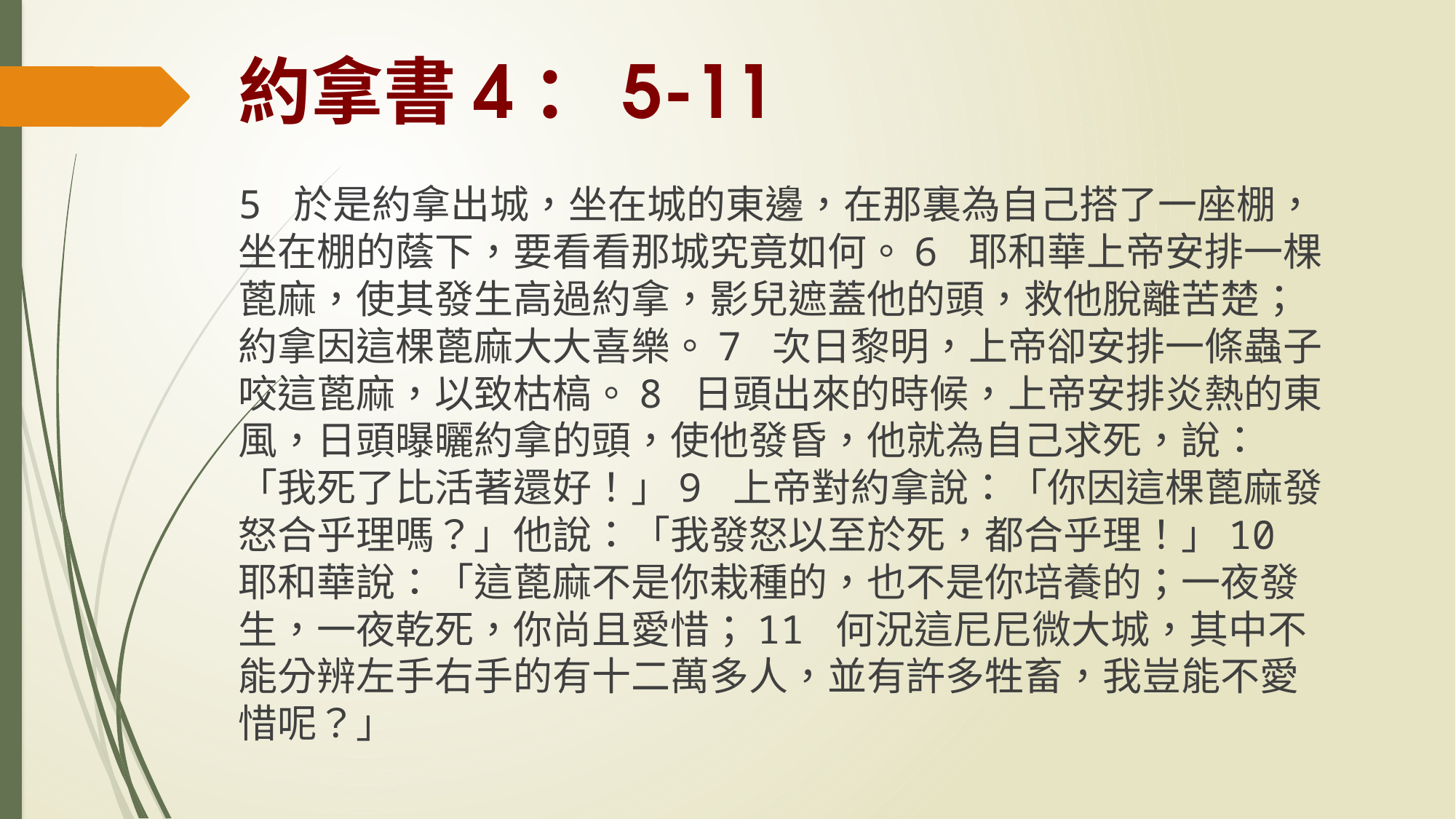

# 約拿書4：5-11
5 於是約拿出城，坐在城的東邊，在那裏為自己搭了一座棚，坐在棚的蔭下，要看看那城究竟如何。6 耶和華上帝安排一棵蓖麻，使其發生高過約拿，影兒遮蓋他的頭，救他脫離苦楚；約拿因這棵蓖麻大大喜樂。7 次日黎明，上帝卻安排一條蟲子咬這蓖麻，以致枯槁。8 日頭出來的時候，上帝安排炎熱的東風，日頭曝曬約拿的頭，使他發昏，他就為自己求死，說：「我死了比活著還好！」9 上帝對約拿說：「你因這棵蓖麻發怒合乎理嗎？」他說：「我發怒以至於死，都合乎理！」10 耶和華說：「這蓖麻不是你栽種的，也不是你培養的；一夜發生，一夜乾死，你尚且愛惜；11 何況這尼尼微大城，其中不能分辨左手右手的有十二萬多人，並有許多牲畜，我豈能不愛惜呢？」